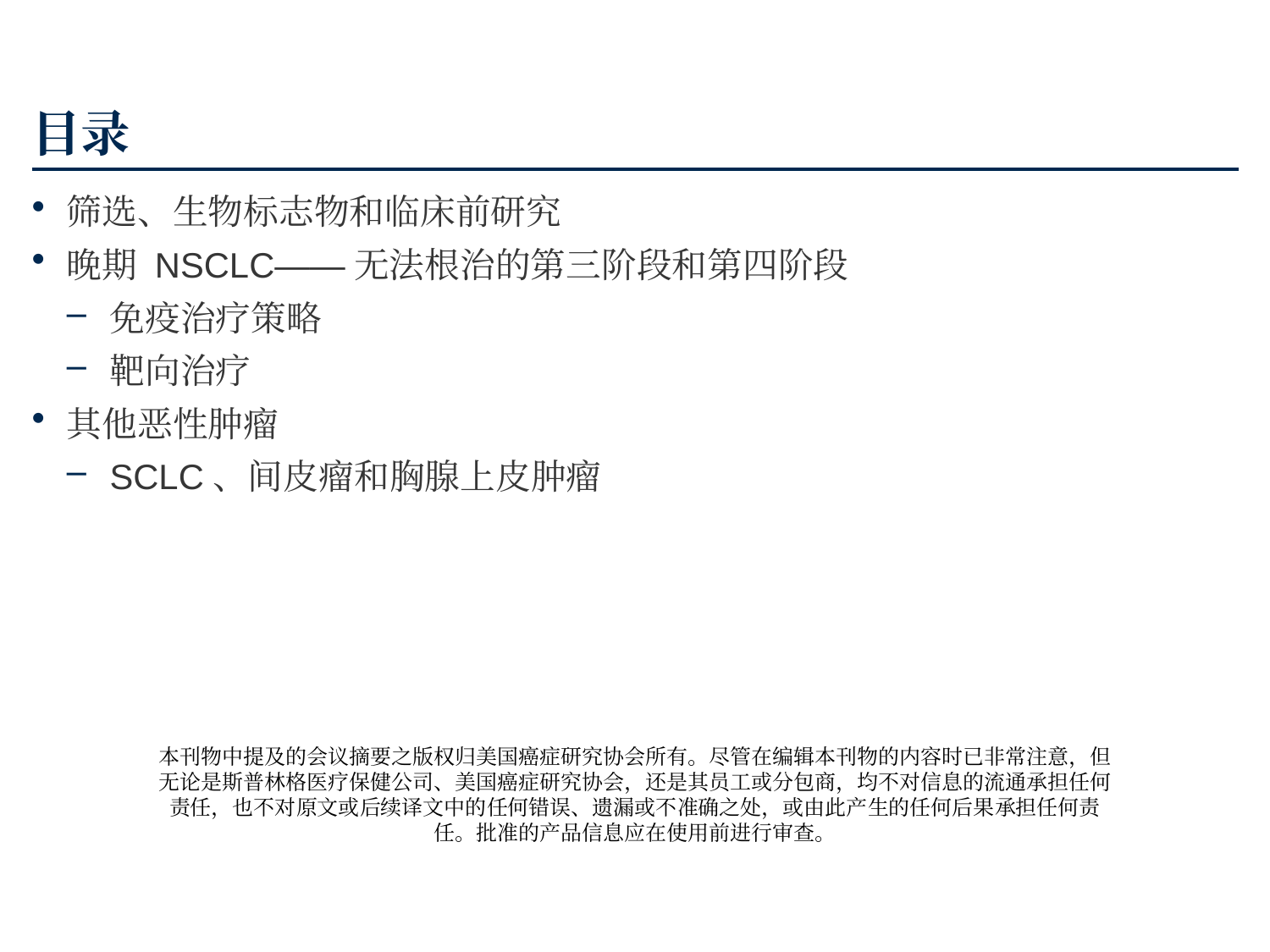

# 目录
筛选、生物标志物和临床前研究
晚期 NSCLC——无法根治的第三阶段和第四阶段
免疫治疗策略
靶向治疗
其他恶性肿瘤
SCLC、间皮瘤和胸腺上皮肿瘤
本刊物中提及的会议摘要之版权归美国癌症研究协会所有。尽管在编辑本刊物的内容时已非常注意，但无论是斯普林格医疗保健公司、美国癌症研究协会，还是其员工或分包商，均不对信息的流通承担任何责任，也不对原文或后续译文中的任何错误、遗漏或不准确之处，或由此产生的任何后果承担任何责任。批准的产品信息应在使用前进行审查。